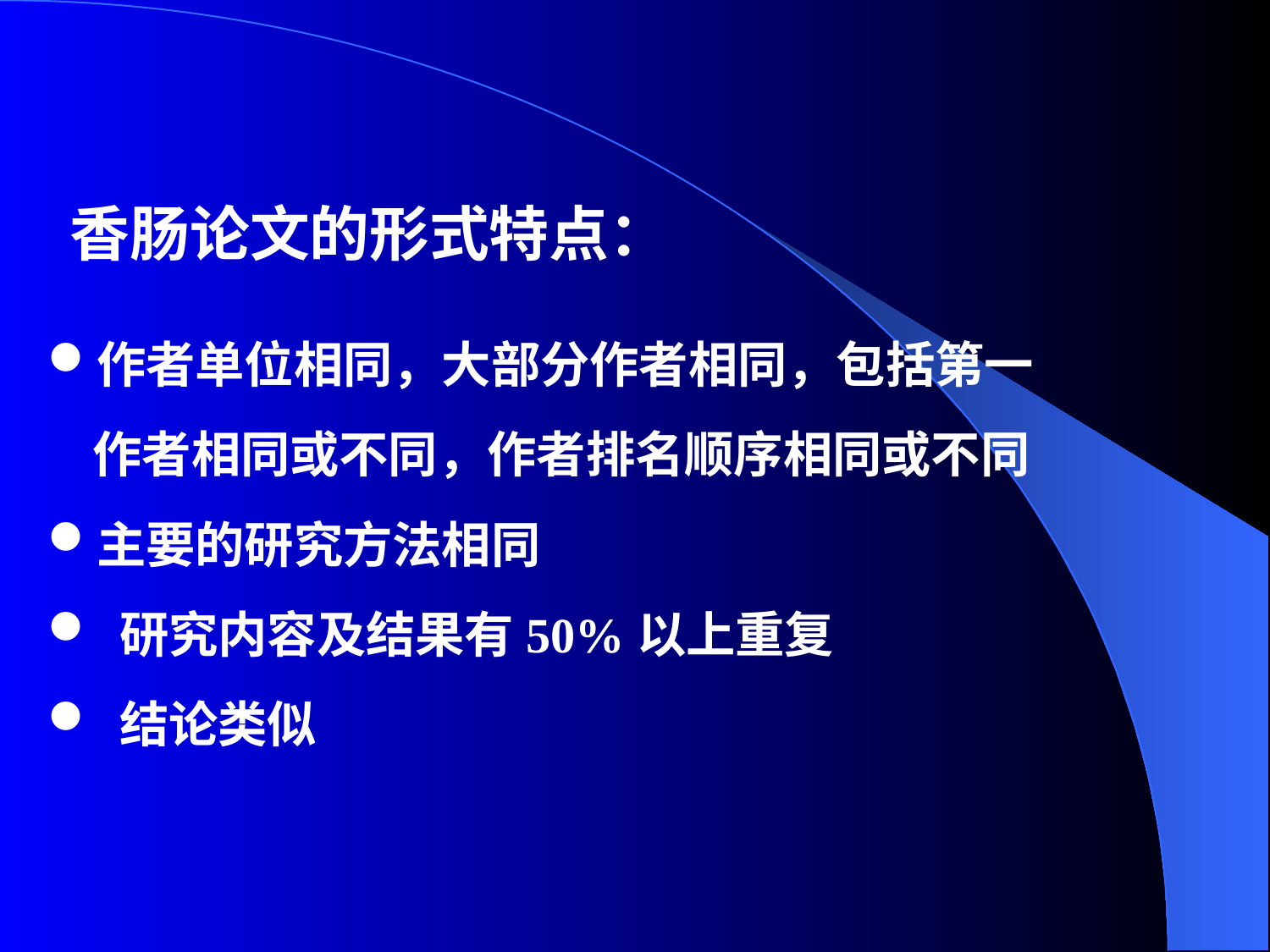

香肠论文的形式特点：

作者单位相同，大部分作者相同，包括第一
   作者相同或不同，作者排名顺序相同或不同
主要的研究方法相同
 研究内容及结果有50%以上重复
 结论类似